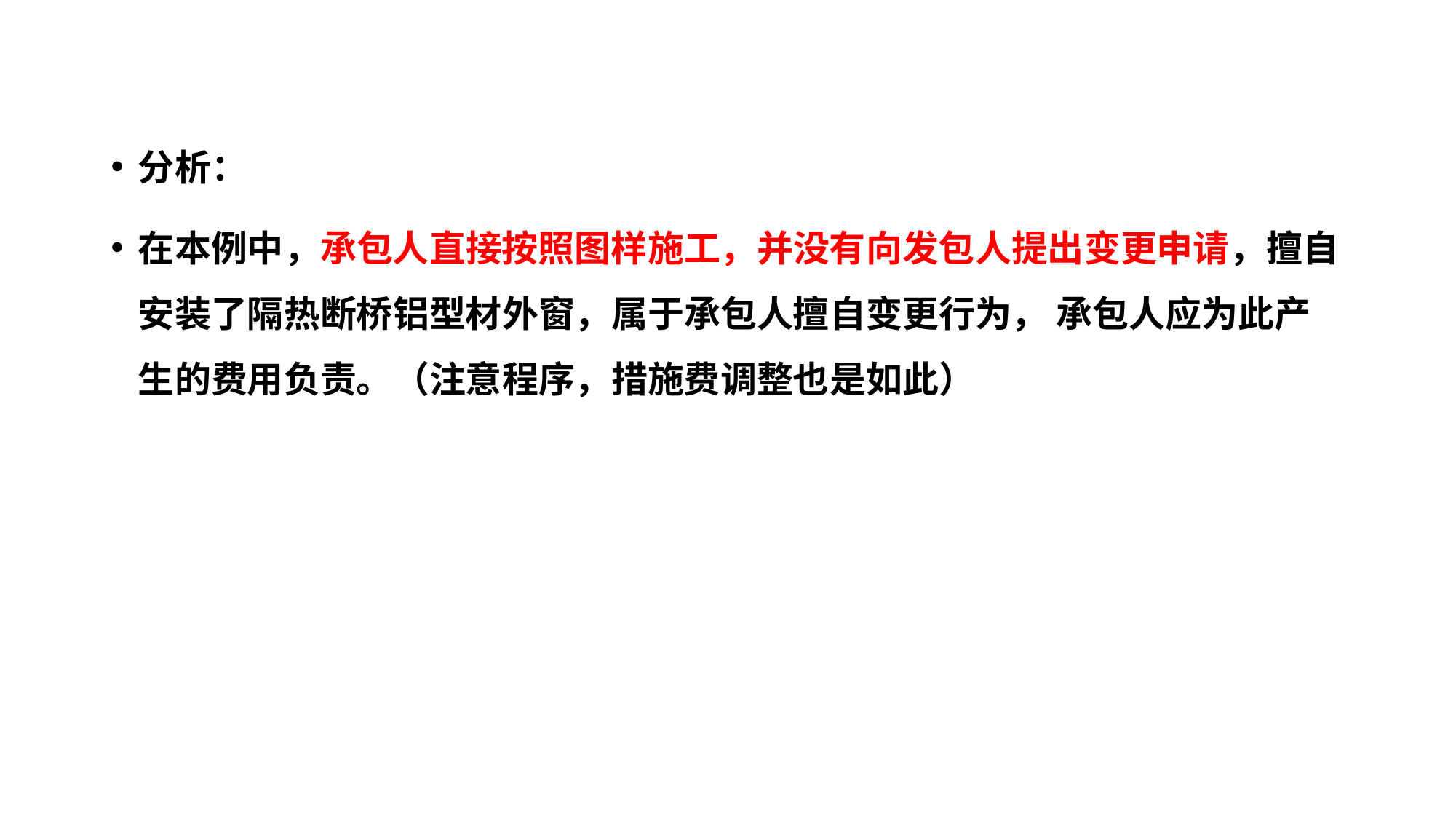

分析：
在本例中，承包人直接按照图样施工，并没有向发包人提出变更申请，擅自安装了隔热断桥铝型材外窗，属于承包人擅自变更行为， 承包人应为此产生的费用负责。（注意程序，措施费调整也是如此）